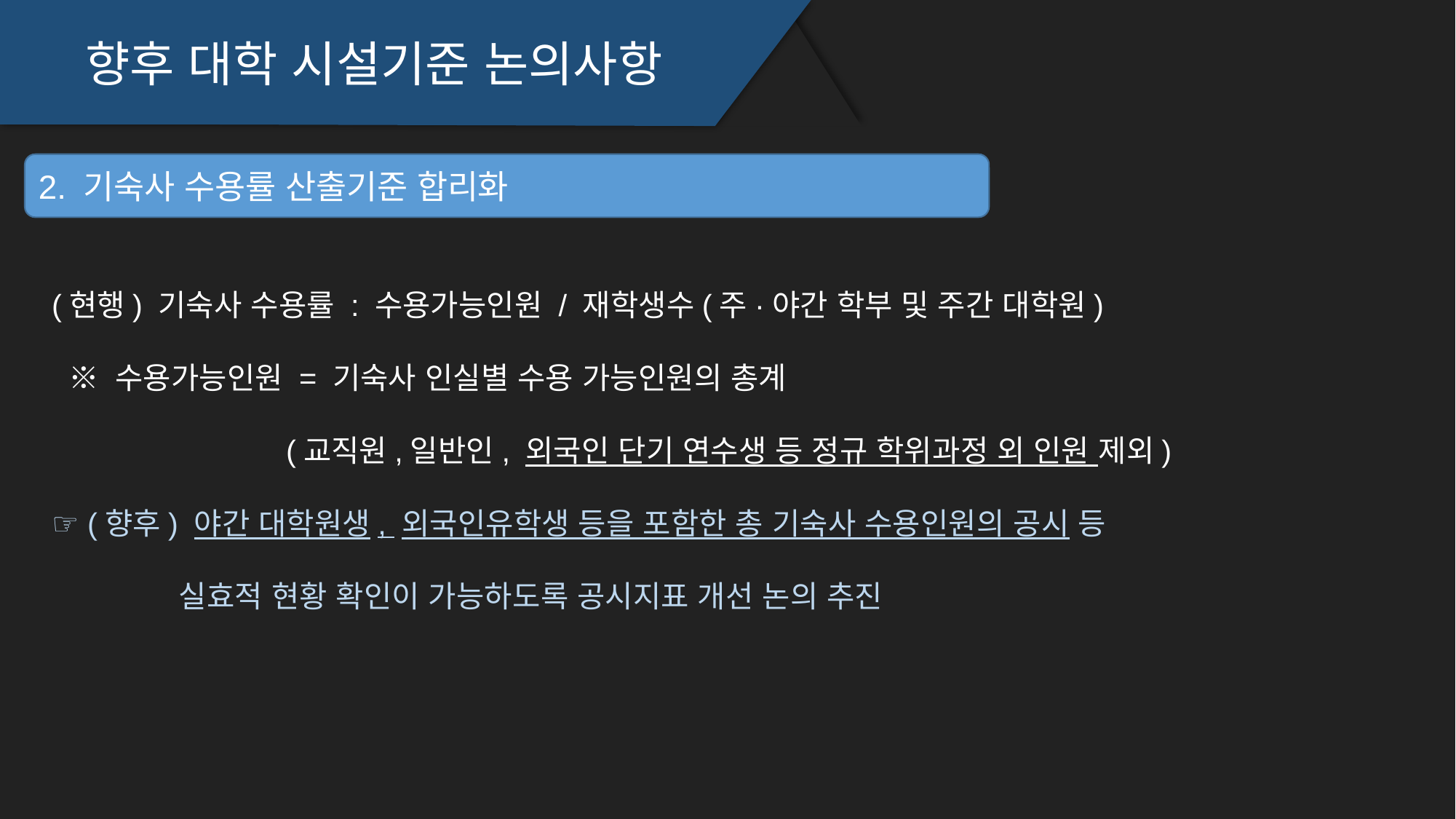

향후 대학 시설기준 논의사항
2. 기숙사 수용률 산출기준 합리화
 (현행) 기숙사 수용률 : 수용가능인원 / 재학생수(주·야간 학부 및 주간 대학원)
   ※ 수용가능인원 = 기숙사 인실별 수용 가능인원의 총계
                             (교직원,일반인, 외국인 단기 연수생 등 정규 학위과정 외 인원 제외)
 ☞ (향후) 야간 대학원생, 외국인유학생 등을 포함한 총 기숙사 수용인원의 공시 등
               실효적 현황 확인이 가능하도록 공시지표 개선 논의 추진